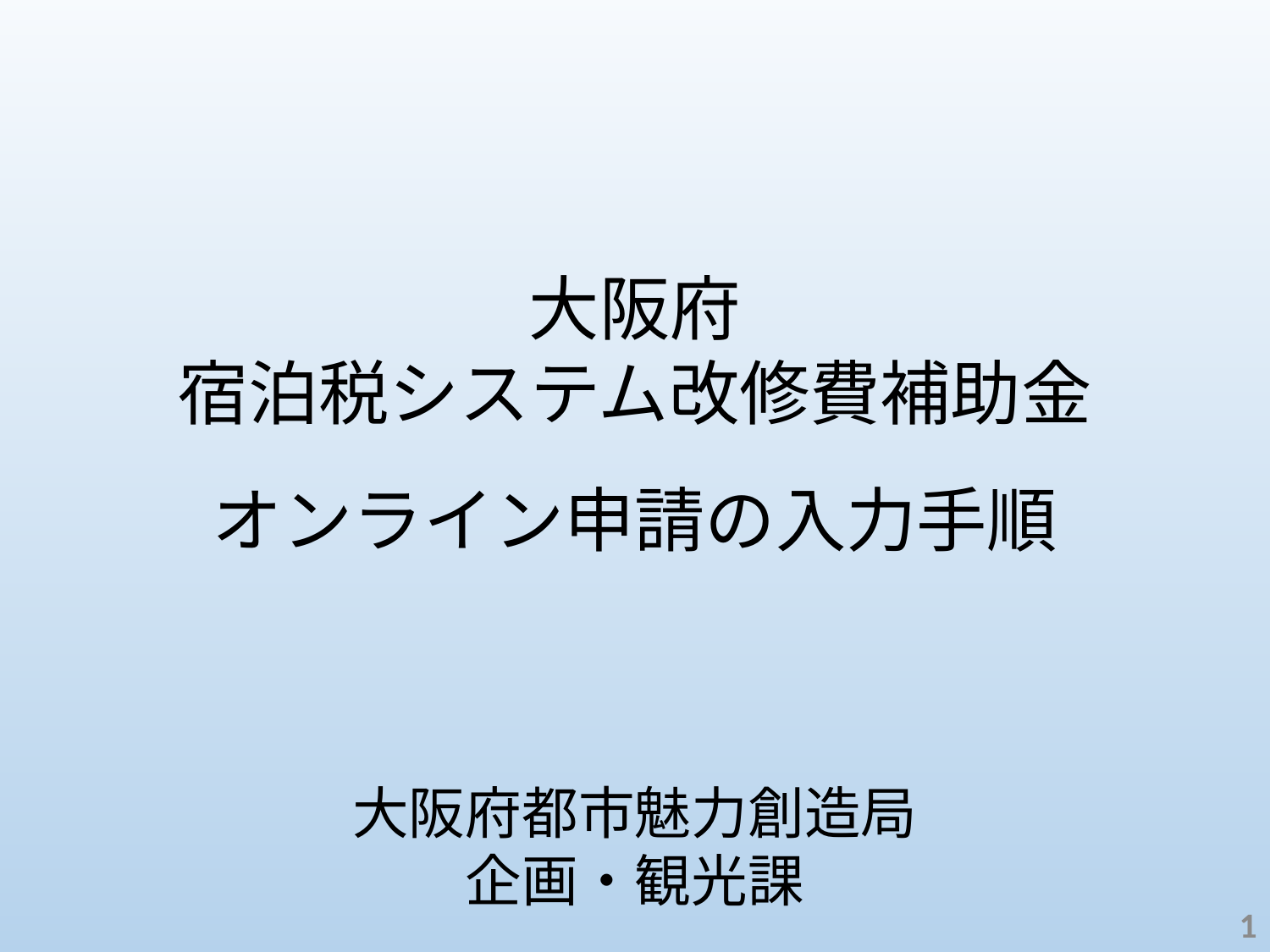

大阪府
宿泊税システム改修費補助金
オンライン申請の入力手順
大阪府都市魅力創造局
企画・観光課
1